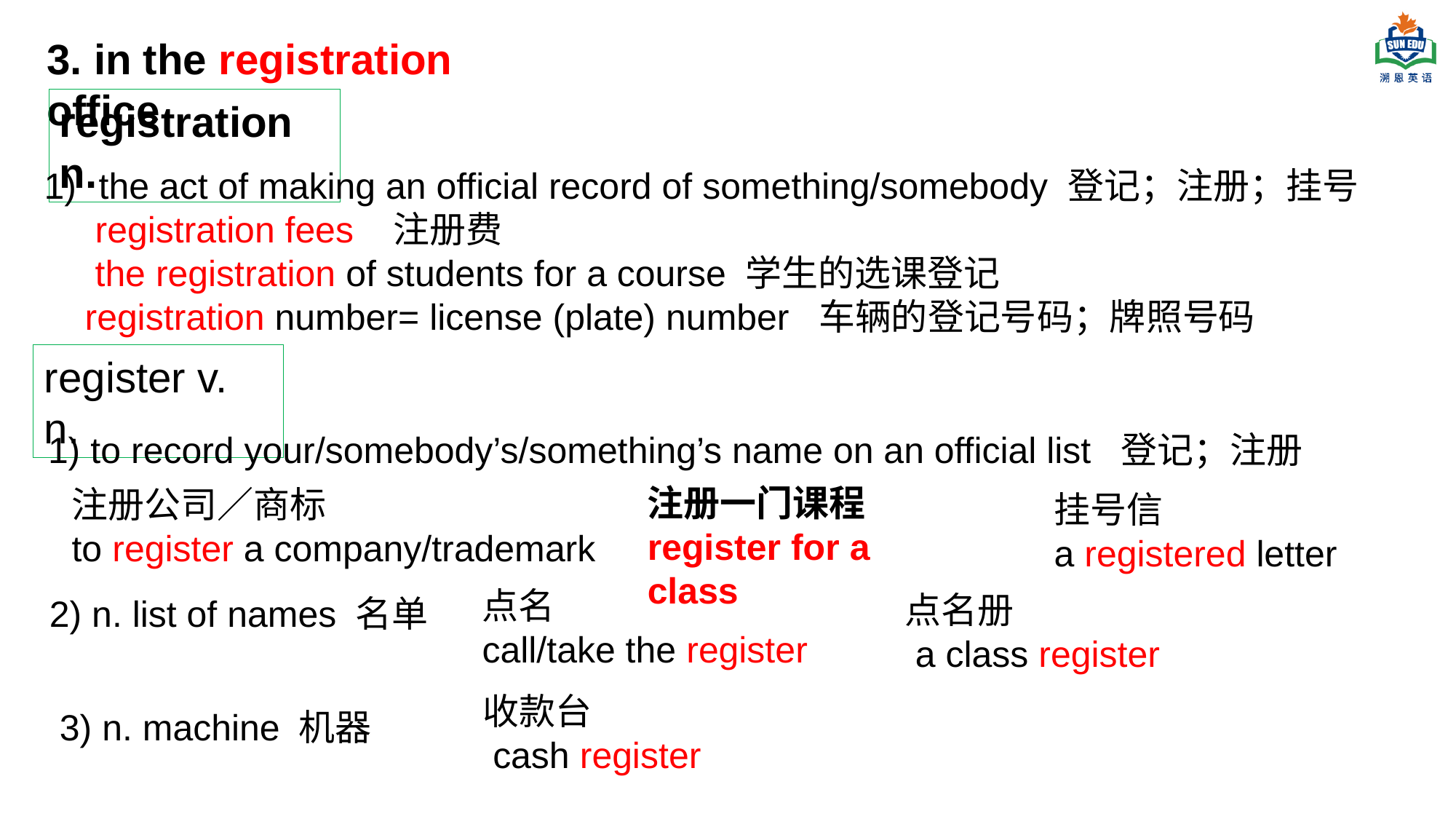

3. in the registration office
registration n.
the act of making an official record of something/somebody 登记；注册；挂号
     registration fees   注册费
     the registration of students for a course 学生的选课登记
    registration number= license (plate) number  车辆的登记号码；牌照号码
register v. n.
1) to record your/somebody’s/something’s name on an official list  登记；注册
注册一门课程
register for a class
注册公司／商标
to register a company/trademark
挂号信
a registered letter
点名
call/take the register
点名册
 a class register
2) n. list of names 名单
收款台
 cash register
3) n. machine 机器